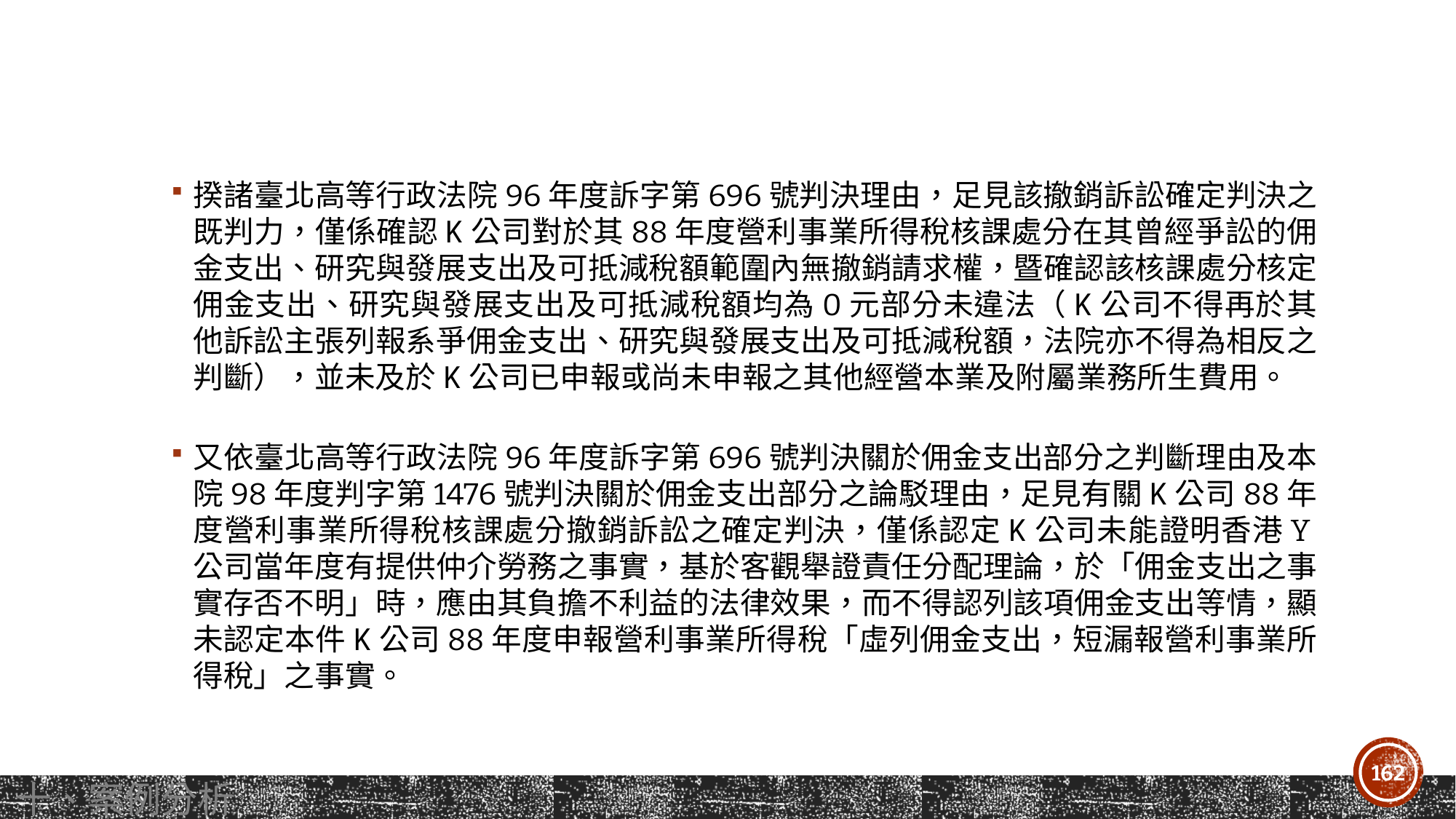

#
揆諸臺北高等行政法院96年度訴字第696號判決理由，足見該撤銷訴訟確定判決之既判力，僅係確認K公司對於其88年度營利事業所得稅核課處分在其曾經爭訟的佣金支出、研究與發展支出及可抵減稅額範圍內無撤銷請求權，暨確認該核課處分核定佣金支出、研究與發展支出及可抵減稅額均為0元部分未違法（K公司不得再於其他訴訟主張列報系爭佣金支出、研究與發展支出及可抵減稅額，法院亦不得為相反之判斷），並未及於K公司已申報或尚未申報之其他經營本業及附屬業務所生費用。

又依臺北高等行政法院96年度訴字第696號判決關於佣金支出部分之判斷理由及本院98年度判字第1476號判決關於佣金支出部分之論駁理由，足見有關K公司88年度營利事業所得稅核課處分撤銷訴訟之確定判決，僅係認定K公司未能證明香港Y公司當年度有提供仲介勞務之事實，基於客觀舉證責任分配理論，於「佣金支出之事實存否不明」時，應由其負擔不利益的法律效果，而不得認列該項佣金支出等情，顯未認定本件K公司88年度申報營利事業所得稅「虛列佣金支出，短漏報營利事業所得稅」之事實。
162